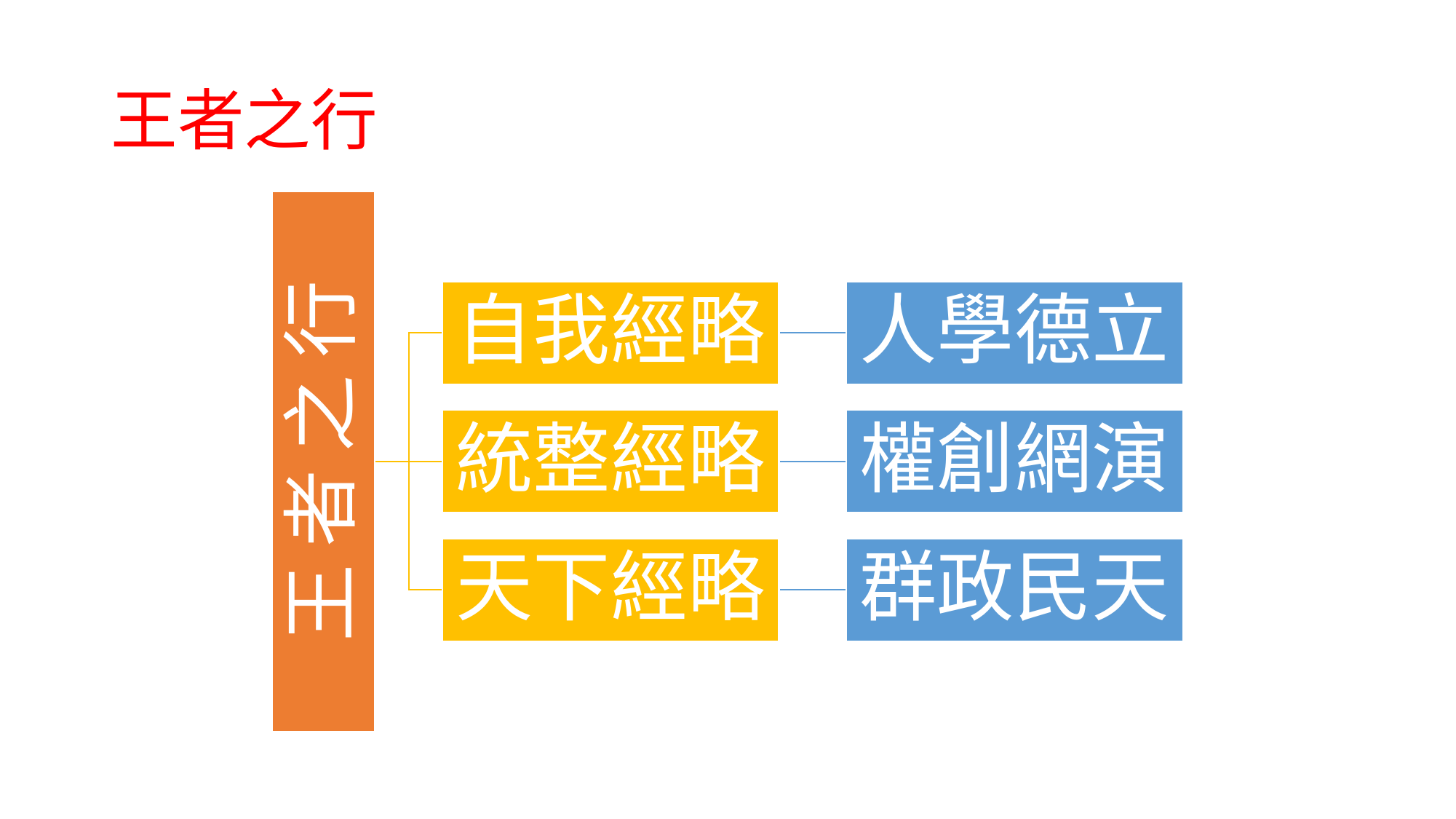

# 王者之行

王 者 之 行
自我經略
人學德立
統整經略
權創網演
天下經略
群政民天